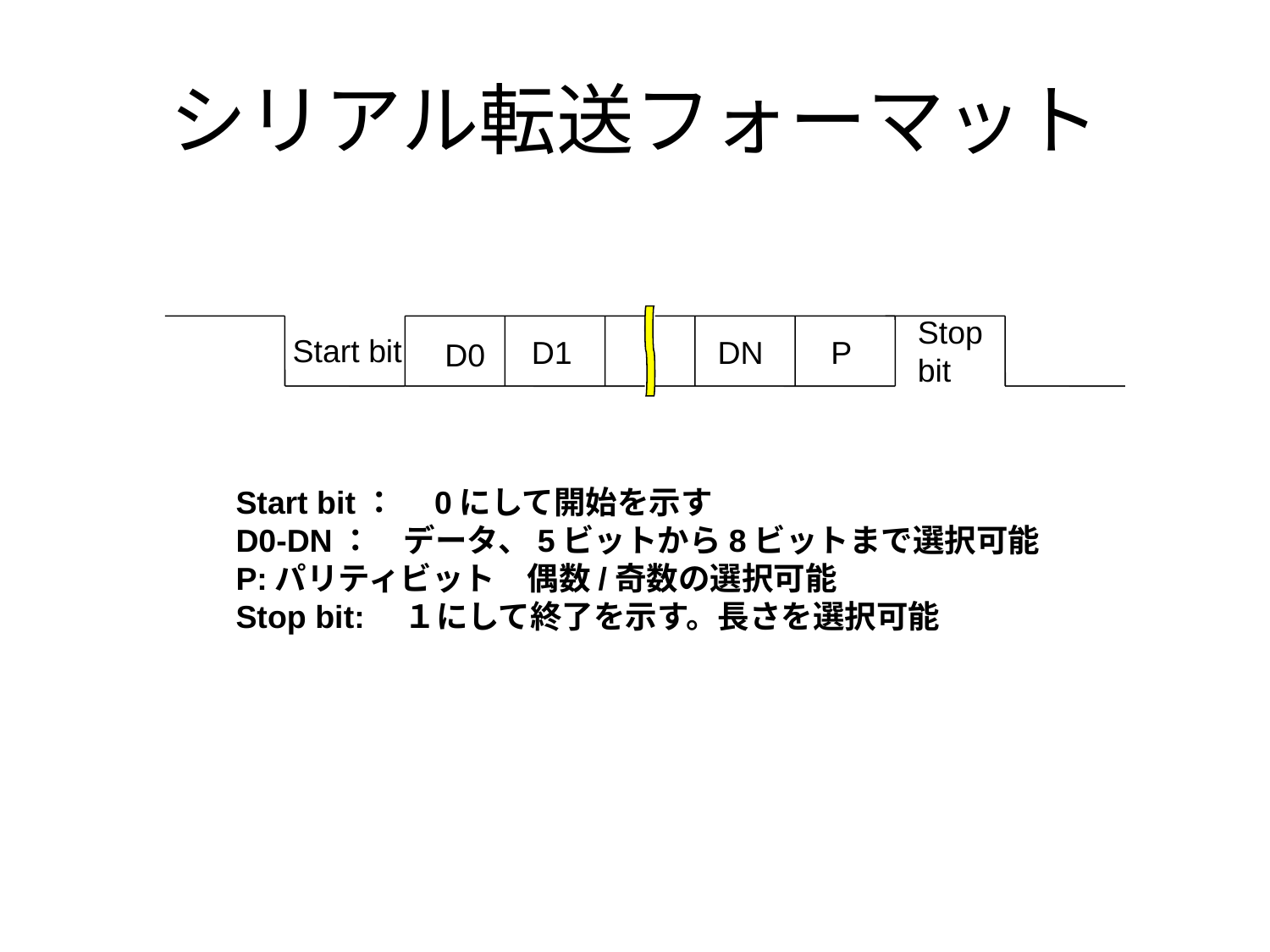

# シリアル転送フォーマット
Stop
bit

Start bit
D1
DN
P
D0

Start bit：　0にして開始を示す
D0-DN：　データ、5ビットから8ビットまで選択可能
P:パリティビット　偶数/奇数の選択可能
Stop bit:　１にして終了を示す。長さを選択可能